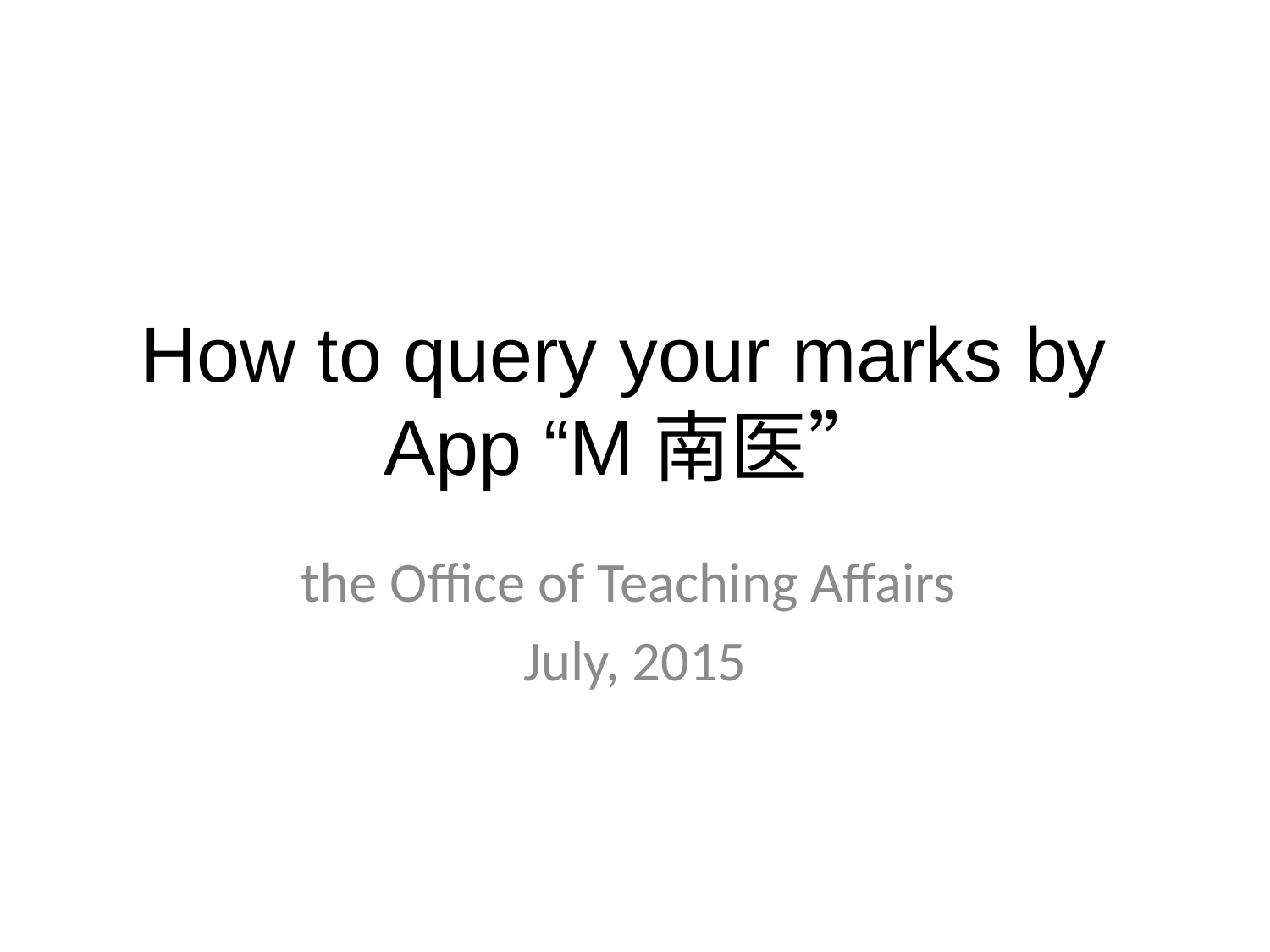

# How to query your marks by App “M南医”
the Office of Teaching Affairs
July, 2015